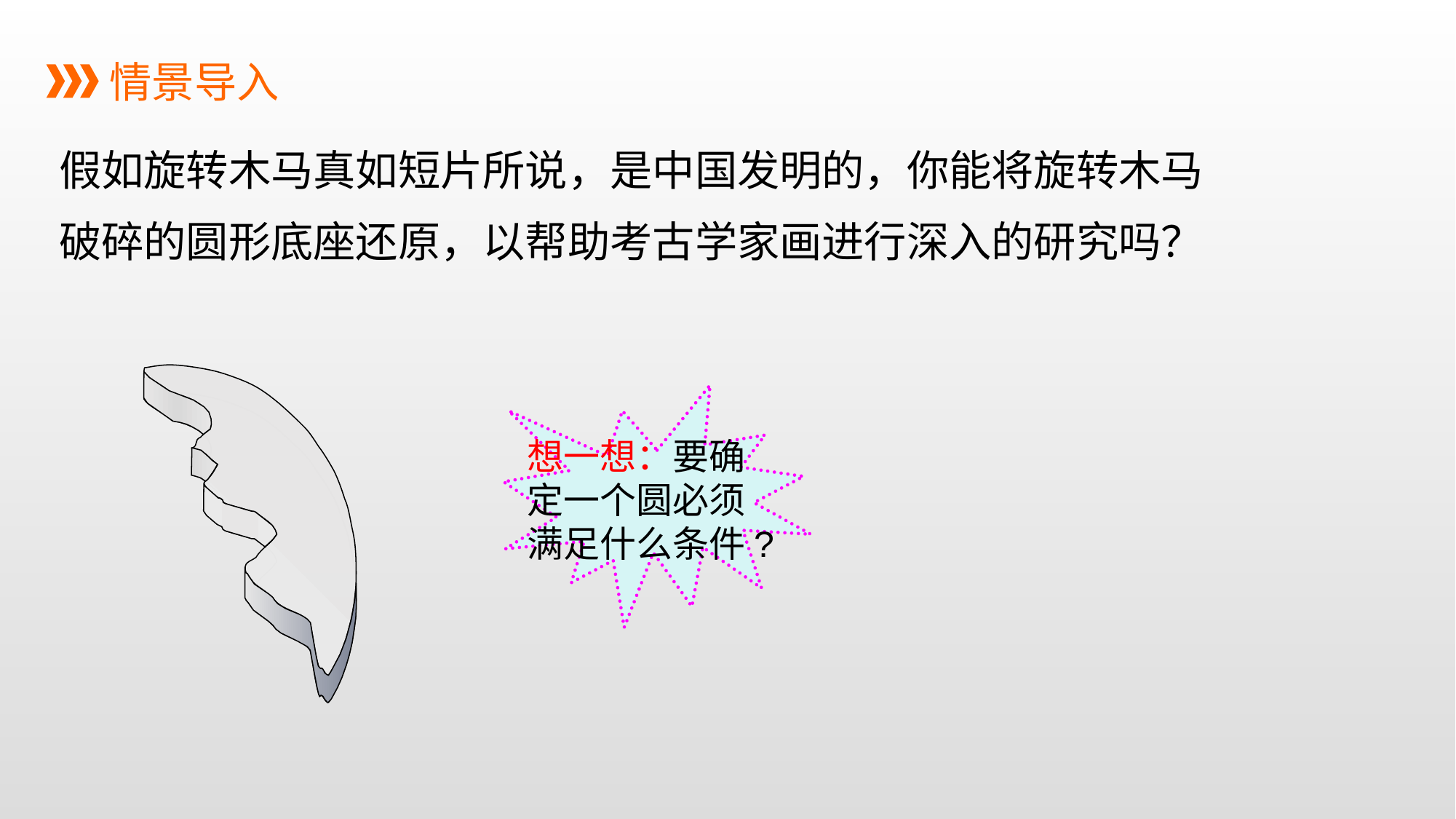

情景导入

假如旋转木马真如短片所说，是中国发明的，你能将旋转木马破碎的圆形底座还原，以帮助考古学家画进行深入的研究吗？

想一想：要确定一个圆必须满足什么条件?